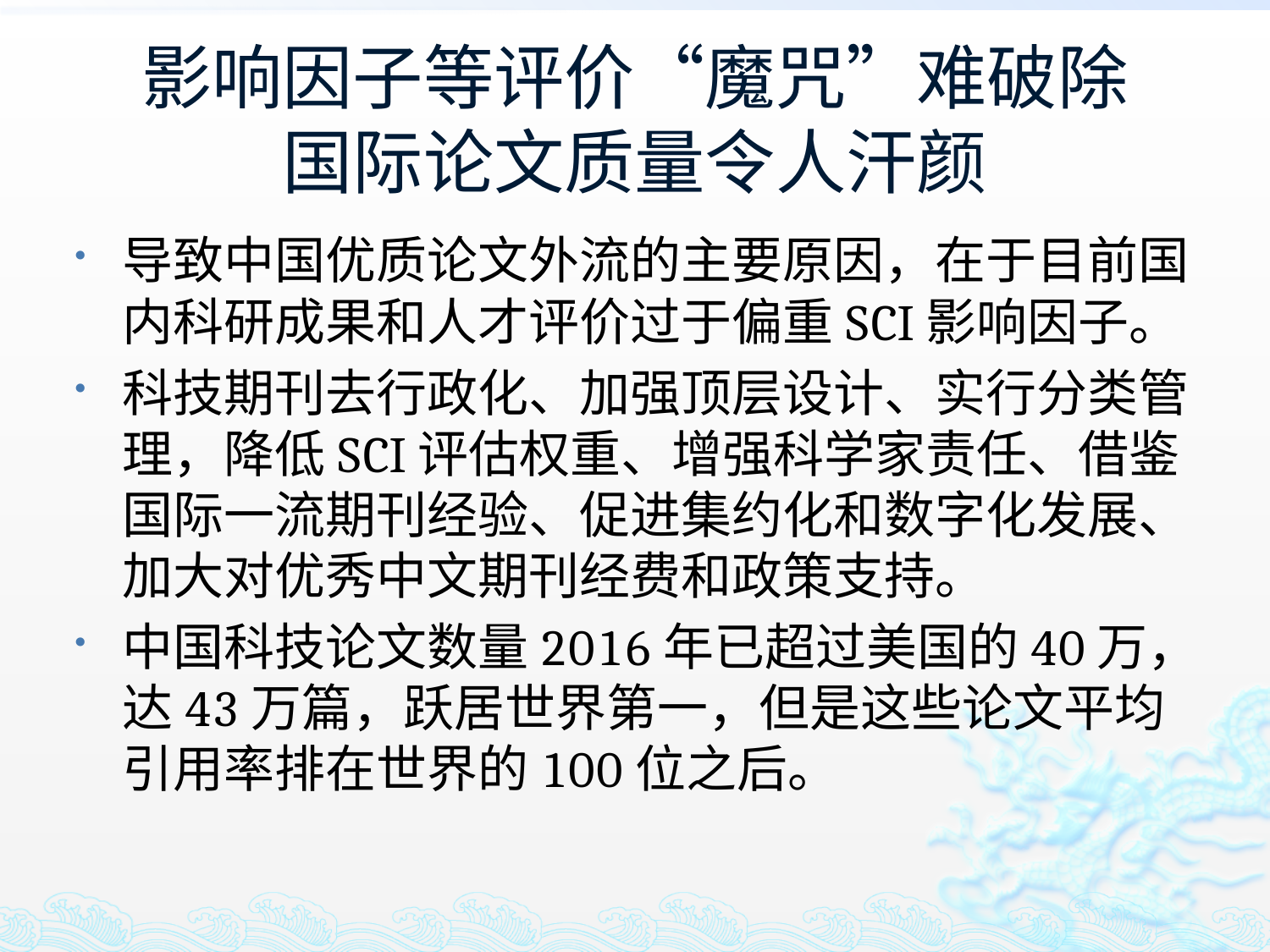

# 影响因子等评价“魔咒”难破除 国际论文质量令人汗颜
导致中国优质论文外流的主要原因，在于目前国内科研成果和人才评价过于偏重SCI影响因子。
科技期刊去行政化、加强顶层设计、实行分类管理，降低SCI评估权重、增强科学家责任、借鉴国际一流期刊经验、促进集约化和数字化发展、加大对优秀中文期刊经费和政策支持。
中国科技论文数量2016年已超过美国的40万，达43万篇，跃居世界第一，但是这些论文平均引用率排在世界的100位之后。